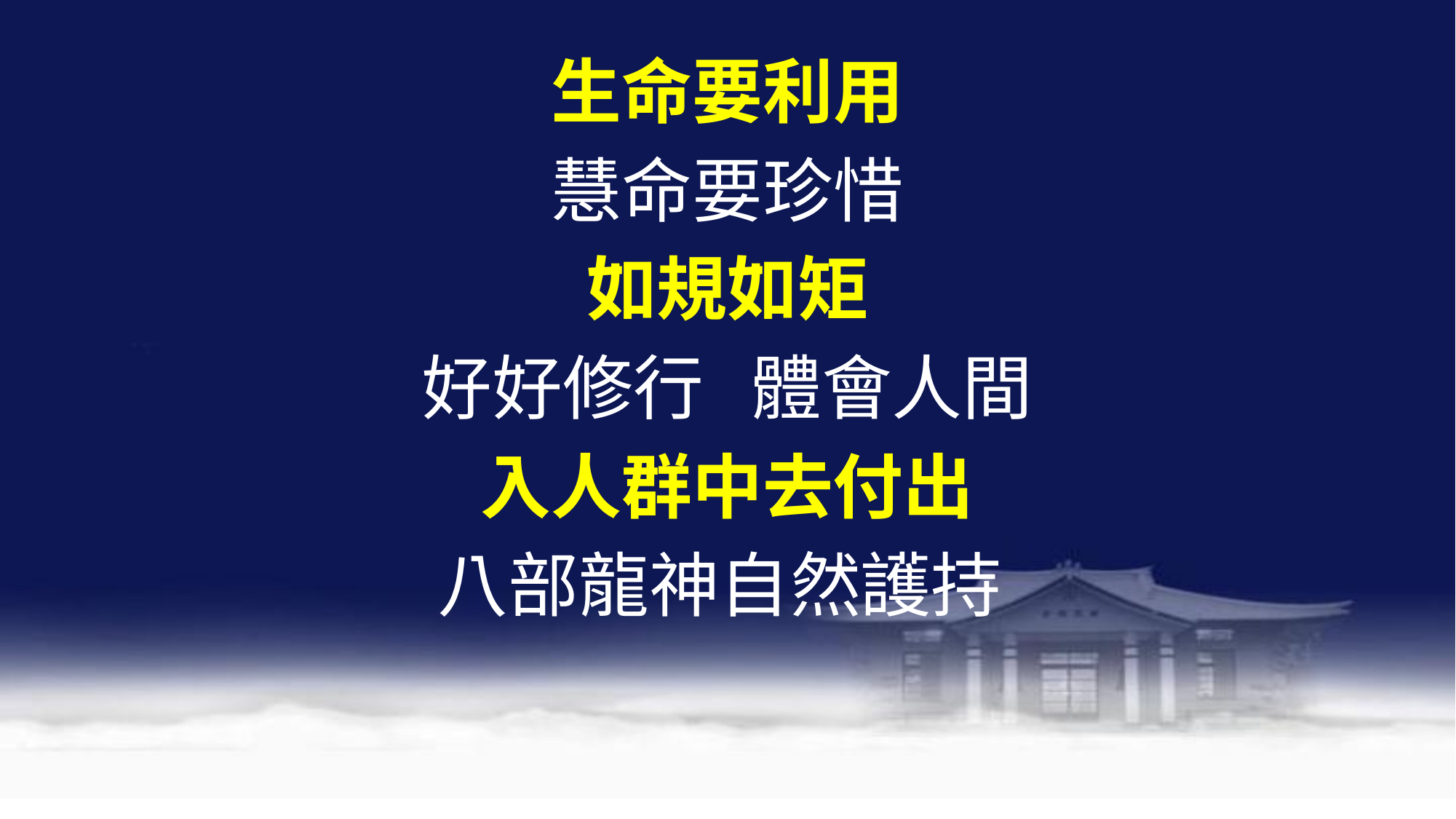

生命要利用
慧命要珍惜
如規如矩
好好修行   體會人間
入人群中去付出
八部龍神自然護持